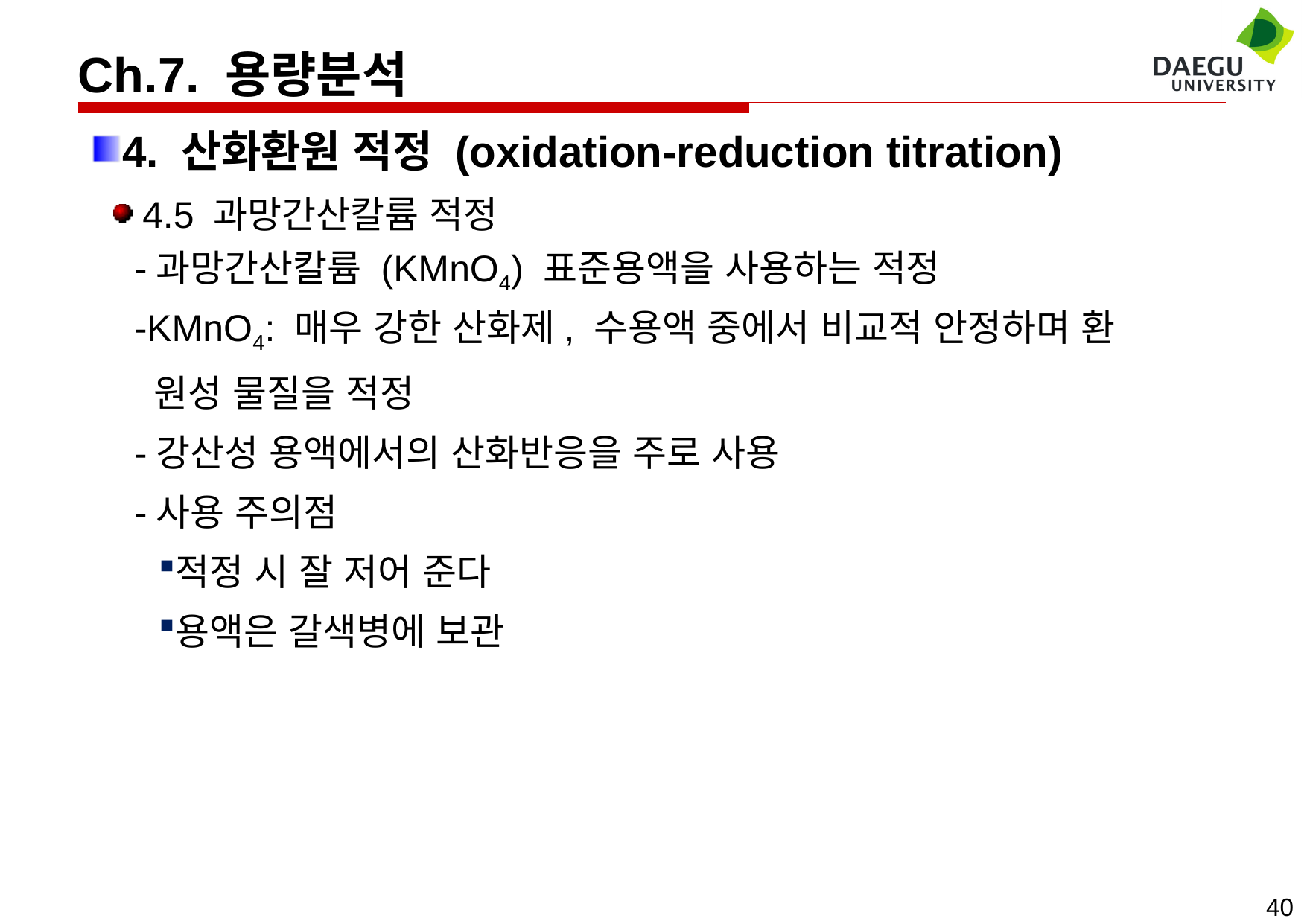

Ch.7. 용량분석
4. 산화환원 적정 (oxidation-reduction titration)
 4.5 과망간산칼륨 적정
  -과망간산칼륨 (KMnO4) 표준용액을 사용하는 적정
  -KMnO4: 매우 강한 산화제, 수용액 중에서 비교적 안정하며 환
   원성 물질을 적정
  -강산성 용액에서의 산화반응을 주로 사용
  -사용 주의점
적정 시 잘 저어 준다
용액은 갈색병에 보관

40